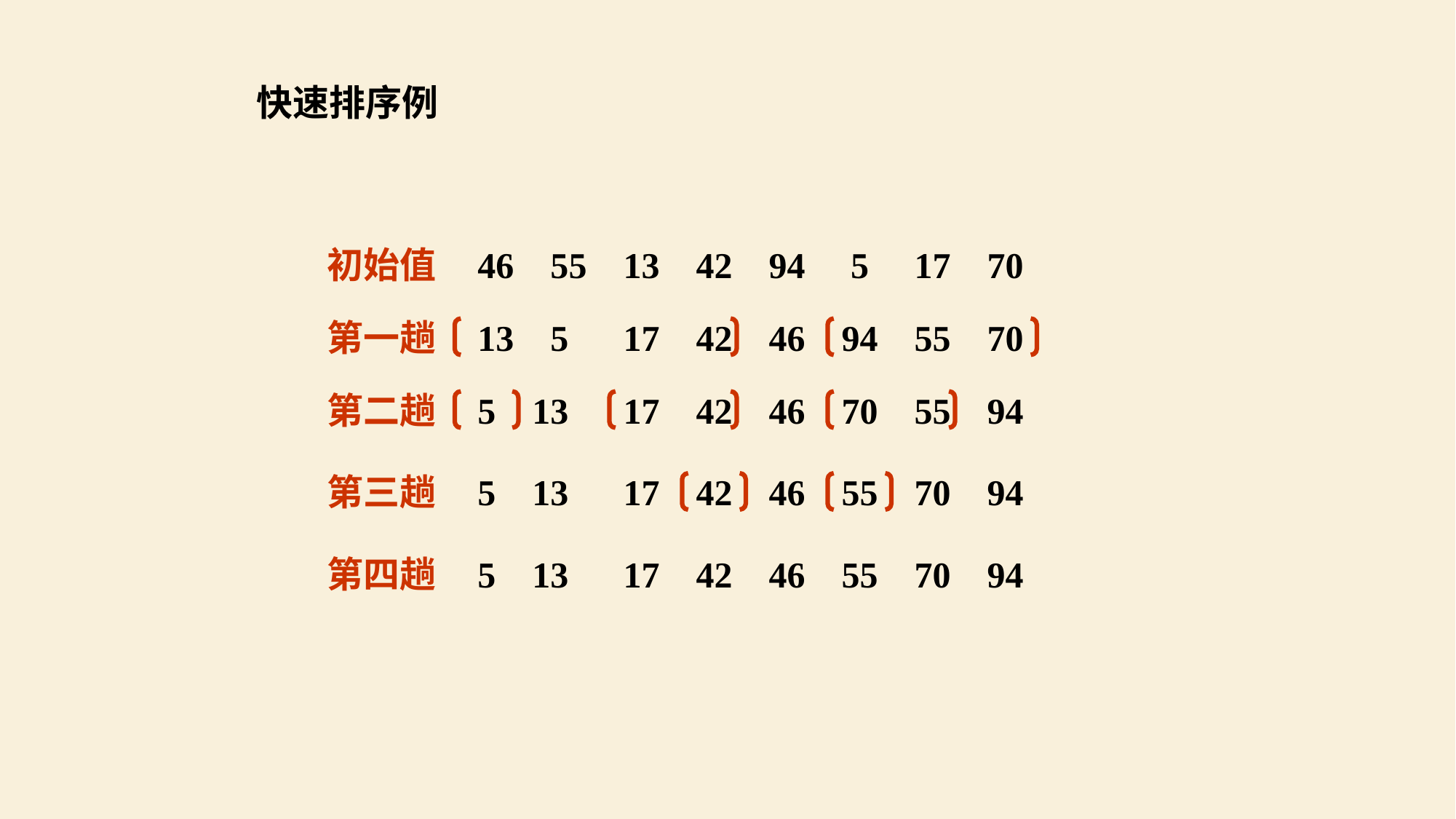

# 快速排序例
初始值    46    55    13    42    94     5     17    70
第一趟    13    5      17    42    46    94    55    70

第二趟    5    13      17    42    46    70    55    94

第三趟    5    13      17    42    46    55    70    94

第四趟    5    13      17    42    46    55    70    94